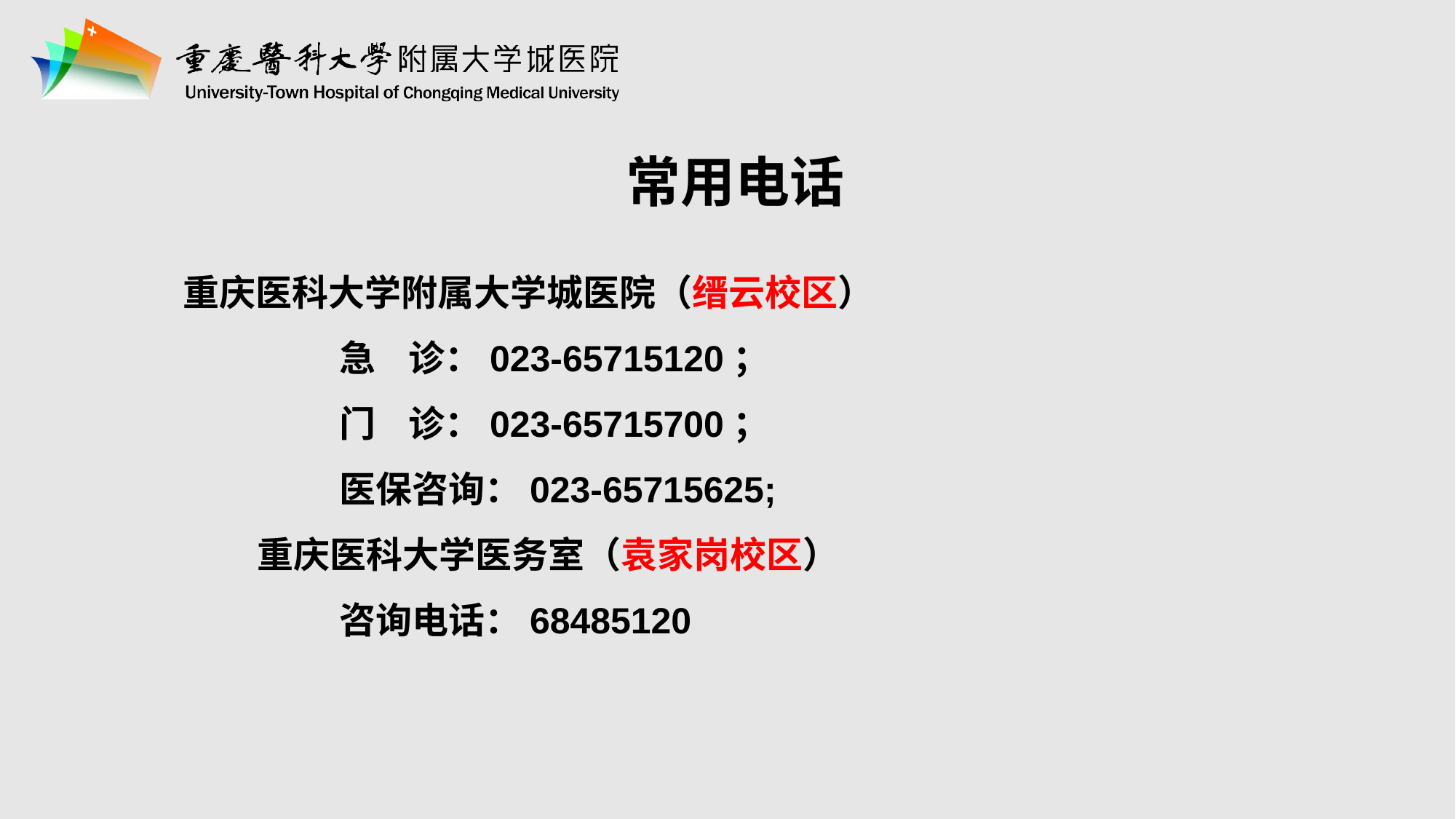

常用电话
重庆医科大学附属大学城医院（缙云校区）
                  急    诊：023-65715120；
                  门    诊：023-65715700；
                  医保咨询：023-65715625;
        重庆医科大学医务室（袁家岗校区）
                  咨询电话：68485120